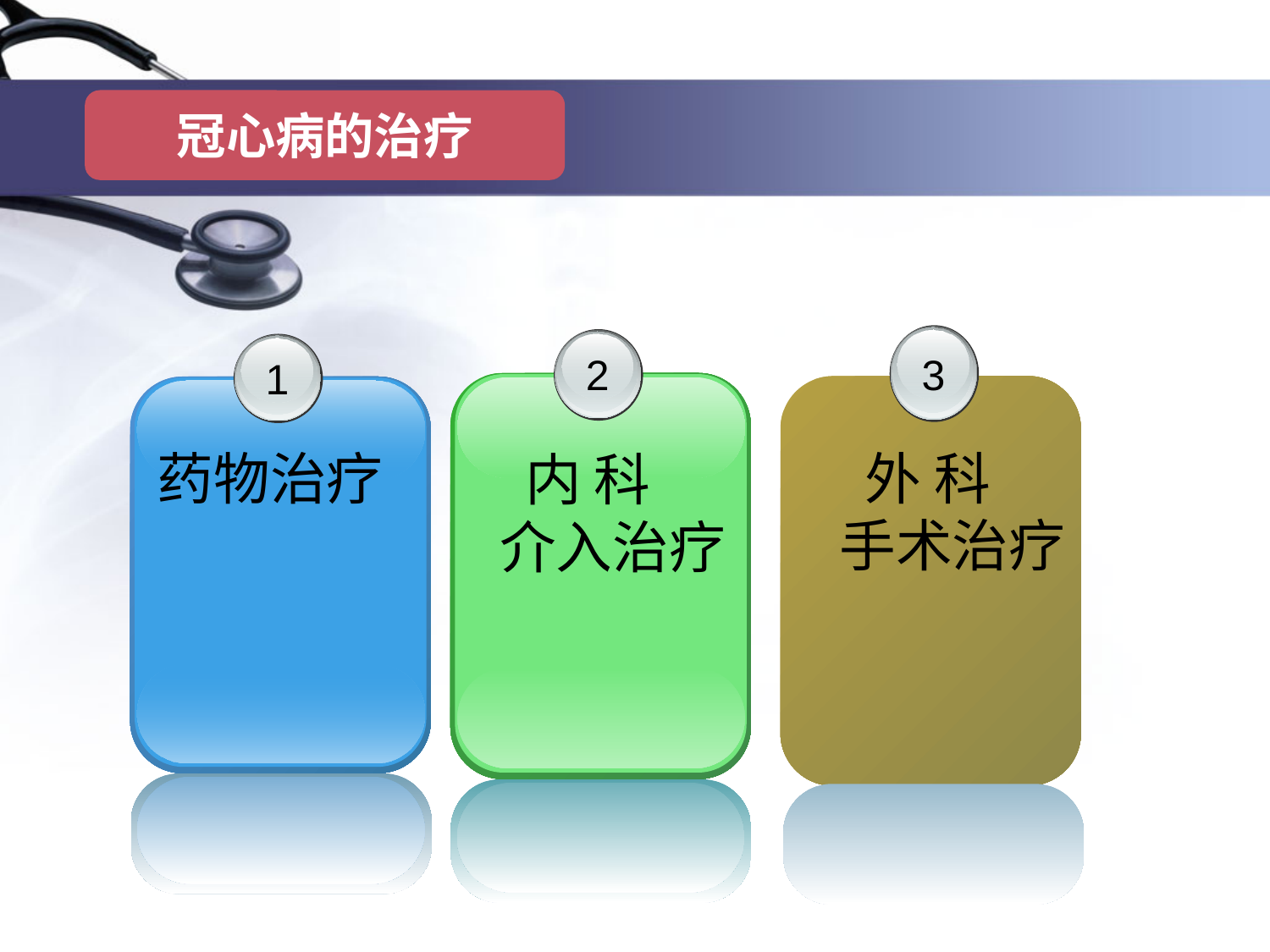

冠心病的治疗

2

   内 科
 介入治疗

1

药物治疗

3

   外 科
 手术治疗